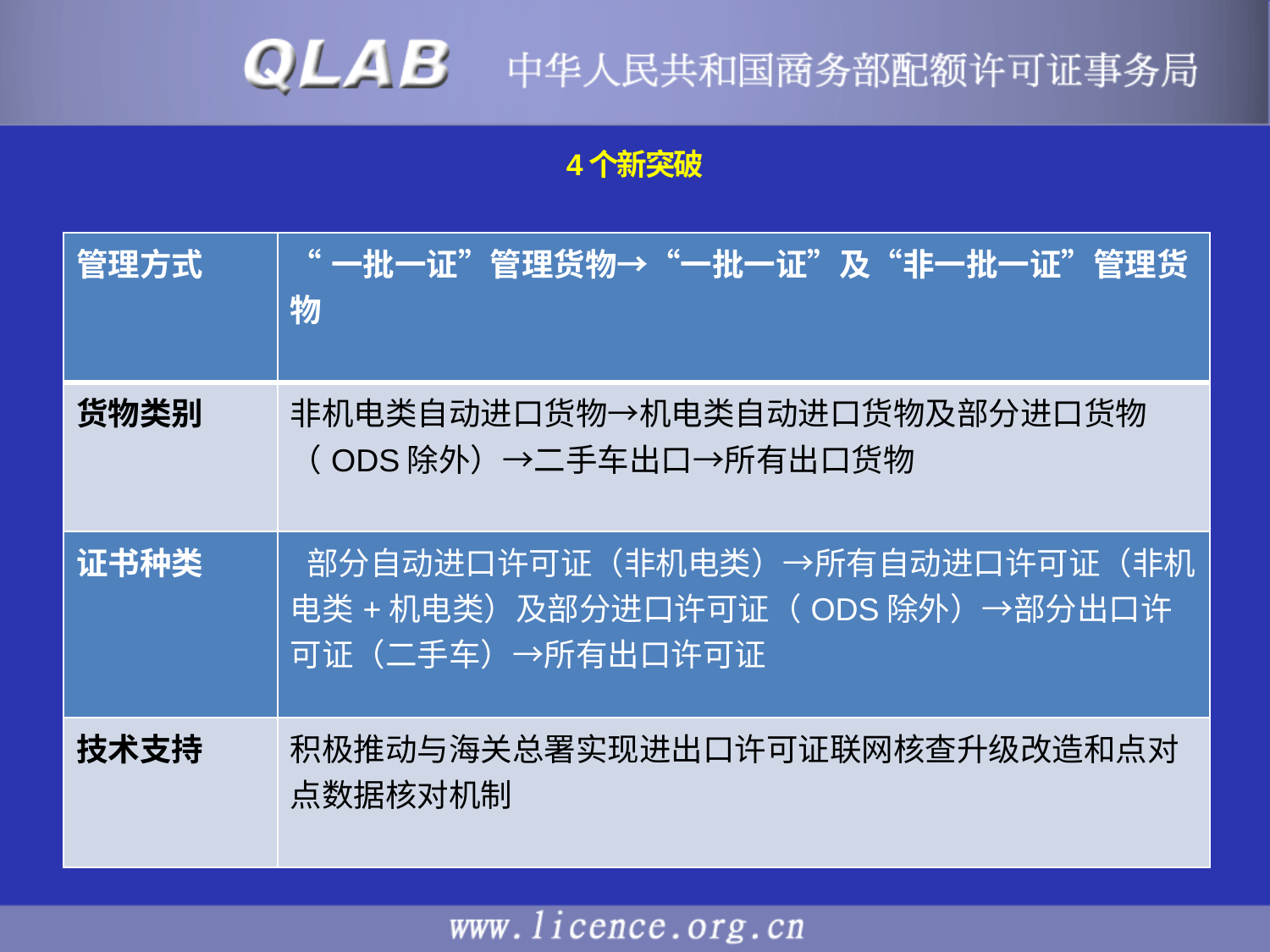

# 4个新突破
| 管理方式 | “一批一证”管理货物→“一批一证”及“非一批一证”管理货物 |
| --- | --- |
| 货物类别 | 非机电类自动进口货物→机电类自动进口货物及部分进口货物（ODS除外）→二手车出口→所有出口货物 |
| 证书种类 | 部分自动进口许可证（非机电类）→所有自动进口许可证（非机电类+机电类）及部分进口许可证（ODS除外）→部分出口许可证（二手车）→所有出口许可证 |
| 技术支持 | 积极推动与海关总署实现进出口许可证联网核查升级改造和点对点数据核对机制 |